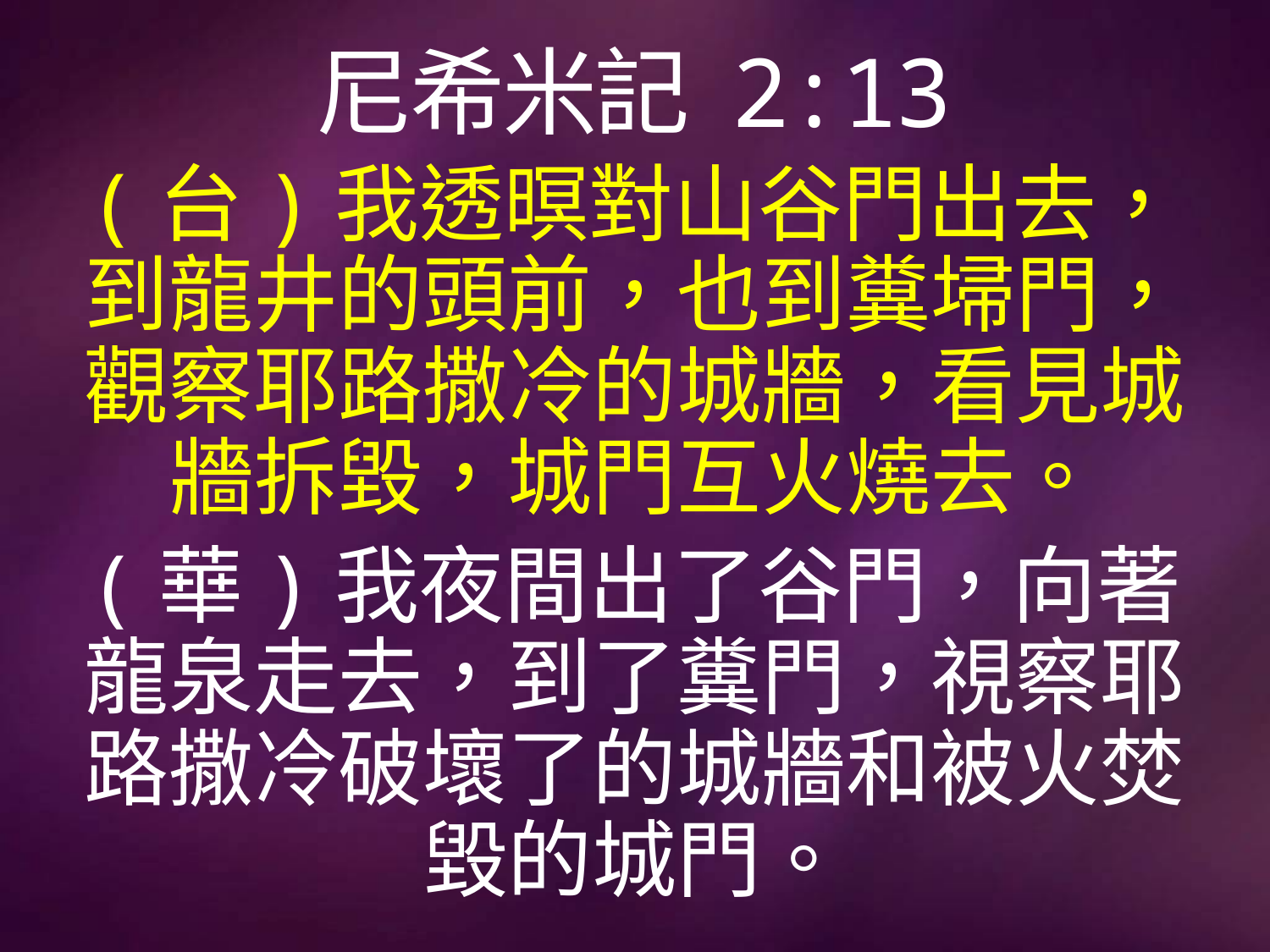

# 尼希米記 2:13
(台)我透暝對山谷門出去，到龍井的頭前，也到糞埽門，觀察耶路撒冷的城牆，看見城牆拆毀，城門互火燒去。
(華)我夜間出了谷門，向著龍泉走去，到了糞門，視察耶路撒冷破壞了的城牆和被火焚毀的城門。